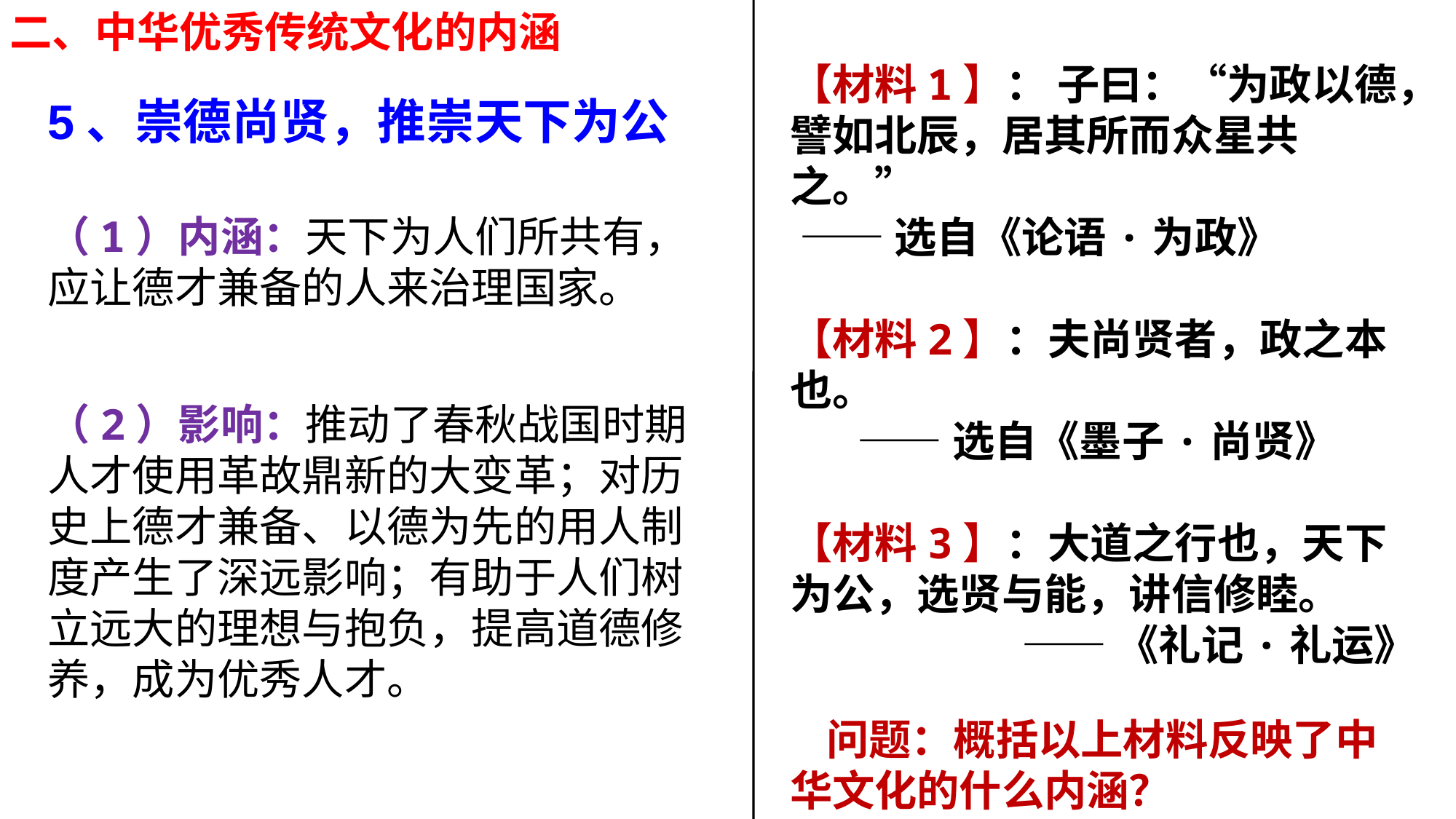

二、中华优秀传统文化的内涵
【材料1】： 子曰：“为政以德，譬如北辰，居其所而众星共之。”
 ——选自《论语·为政》

【材料2】：夫尚贤者，政之本也。
       ——选自《墨子·尚贤》

【材料3】：大道之行也，天下为公，选贤与能，讲信修睦。
——《礼记·礼运》

问题：概括以上材料反映了中华文化的什么内涵？
5、崇德尚贤，推崇天下为公
（1）内涵：天下为人们所共有，应让德才兼备的人来治理国家。
（2）影响：推动了春秋战国时期人才使用革故鼎新的大变革；对历史上德才兼备、以德为先的用人制度产生了深远影响；有助于人们树立远大的理想与抱负，提高道德修养，成为优秀人才。